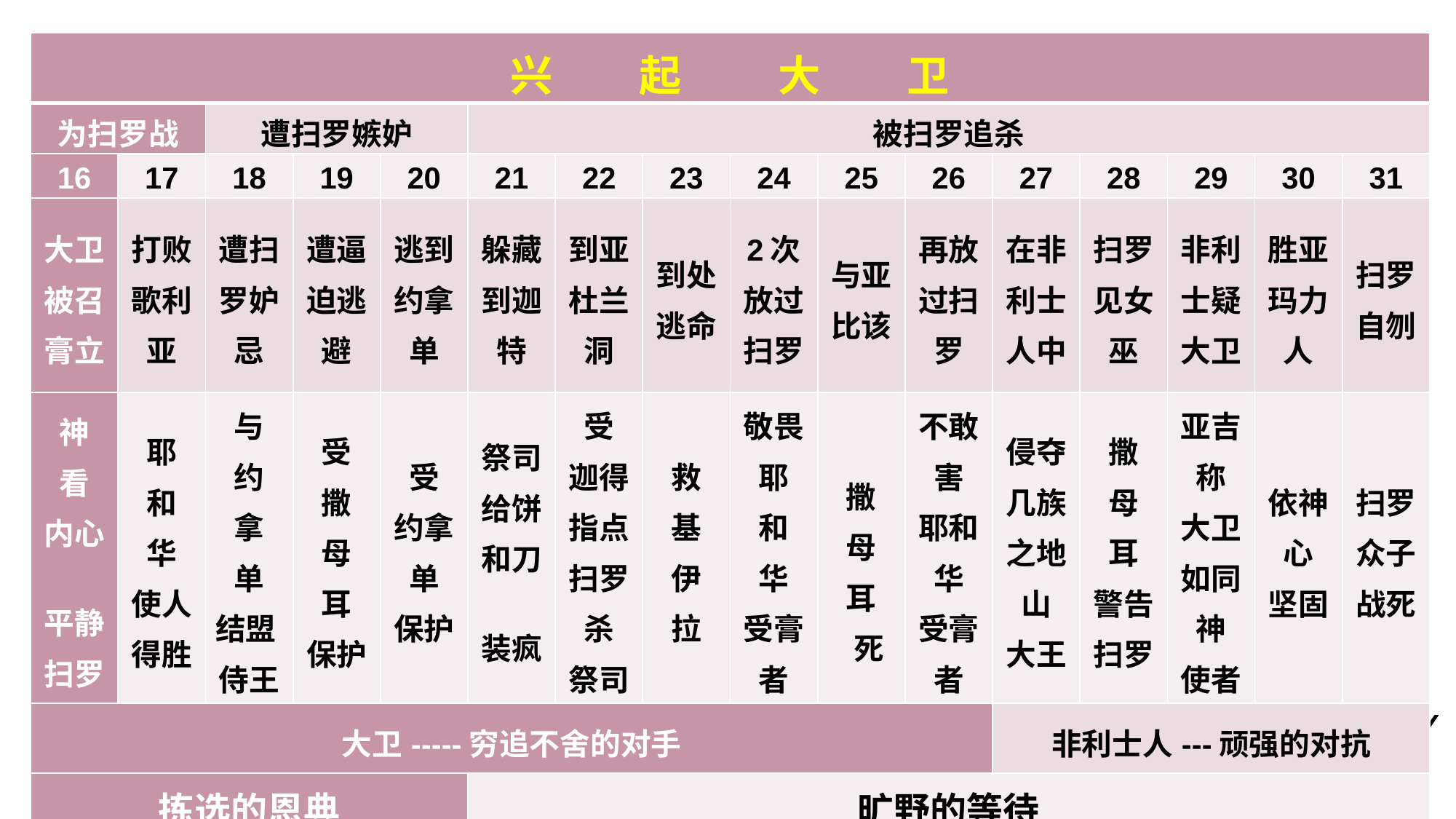

| 兴 起 大 卫 |  |  |  |  |  |  |  |  |  |  |  |  |  |  |  |
| --- | --- | --- | --- | --- | --- | --- | --- | --- | --- | --- | --- | --- | --- | --- | --- |
| 为扫罗战 |  | 遭扫罗嫉妒 |  |  | 被扫罗追杀 |  |  |  |  |  |  |  |  |  |  |
| 16 | 17 | 18 | 19 | 20 | 21 | 22 | 23 | 24 | 25 | 26 | 27 | 28 | 29 | 30 | 31 |
| 大卫被召膏立 | 打败歌利亚 | 遭扫罗妒忌 | 遭逼迫逃避 | 逃到约拿单 | 躲藏到迦特 | 到亚杜兰洞 | 到处逃命 | 2次放过扫罗 | 与亚比该 | 再放过扫罗 | 在非利士人中 | 扫罗见女巫 | 非利士疑大卫 | 胜亚玛力人 | 扫罗自刎 |
| 神 看 内心   平静扫罗 | 耶 和 华 使人得胜 | 与 约 拿 单 结盟  侍王 | 受 撒 母 耳 保护 | 受 约拿 单 保护 | 祭司给饼和刀 装疯 | 受 迦得指点 扫罗杀 祭司 | 救 基 伊 拉 | 敬畏 耶 和 华 受膏者 | 撒 母 耳 死 | 不敢害 耶和 华 受膏者 | 侵夺几族之地 山 大王 | 撒 母 耳 警告扫罗 | 亚吉称 大卫如同神 使者 | 依神 心 坚固 | 扫罗众子战死 |
| 大卫-----穷追不舍的对手 |  |  |  |  |  |  |  |  |  |  | 非利士人---顽强的对抗 |  |  |  |  |
| 拣选的恩典 |  |  |  |  | 旷野的等待 |  |  |  |  |  |  |  |  |  |  |
|  |  |  |  |  |  |  |  |  |  |  |  |  |  |  |  |